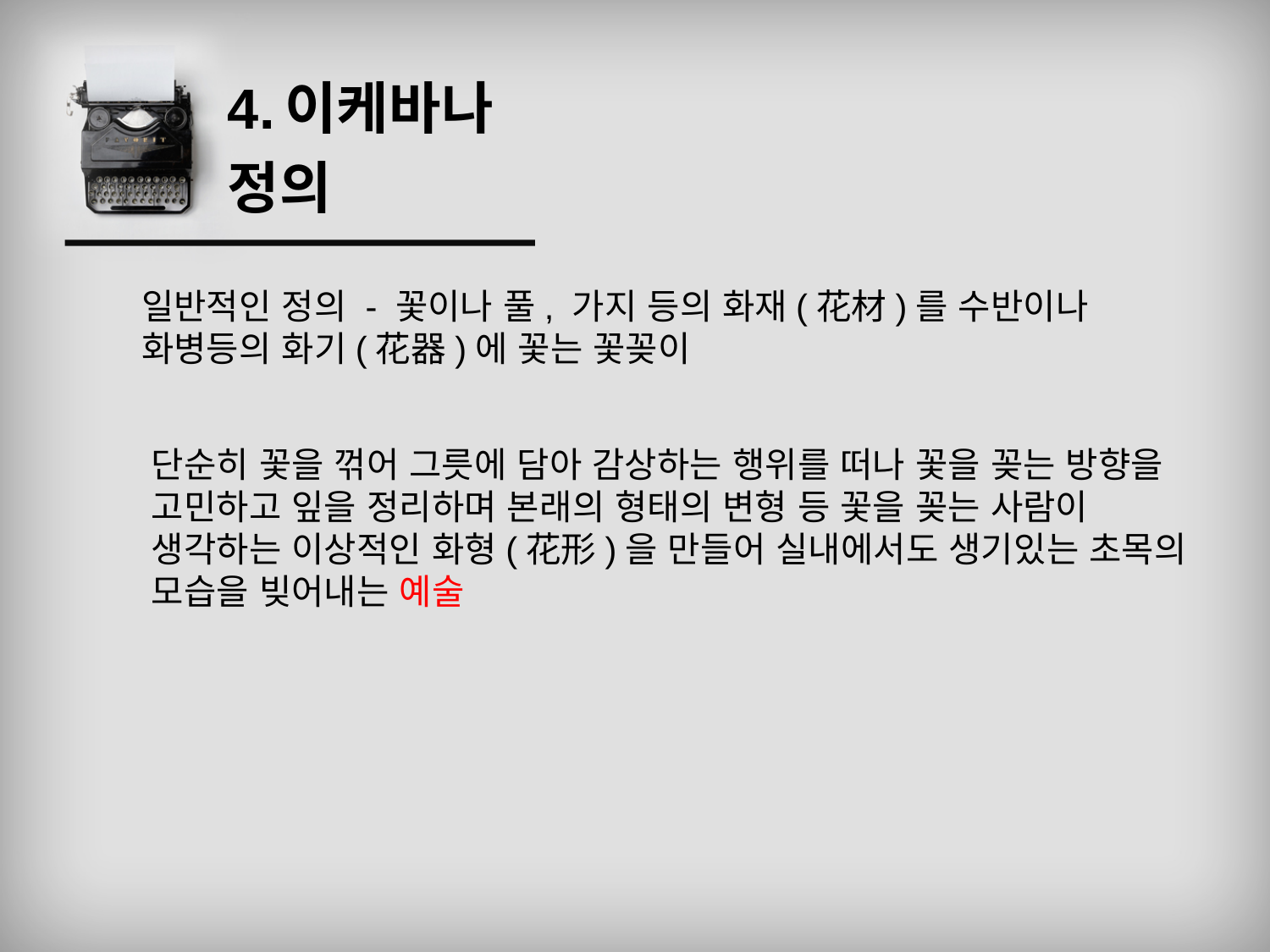

# 4.이케바나
정의

일반적인 정의 - 꽃이나 풀, 가지 등의 화재(花材)를 수반이나 화병등의 화기(花器)에 꽃는 꽃꽂이
단순히 꽃을 꺾어 그릇에 담아 감상하는 행위를 떠나 꽃을 꽂는 방향을 고민하고 잎을 정리하며 본래의 형태의 변형 등 꽃을 꽂는 사람이 생각하는 이상적인 화형(花形)을 만들어 실내에서도 생기있는 초목의 모습을 빚어내는 예술